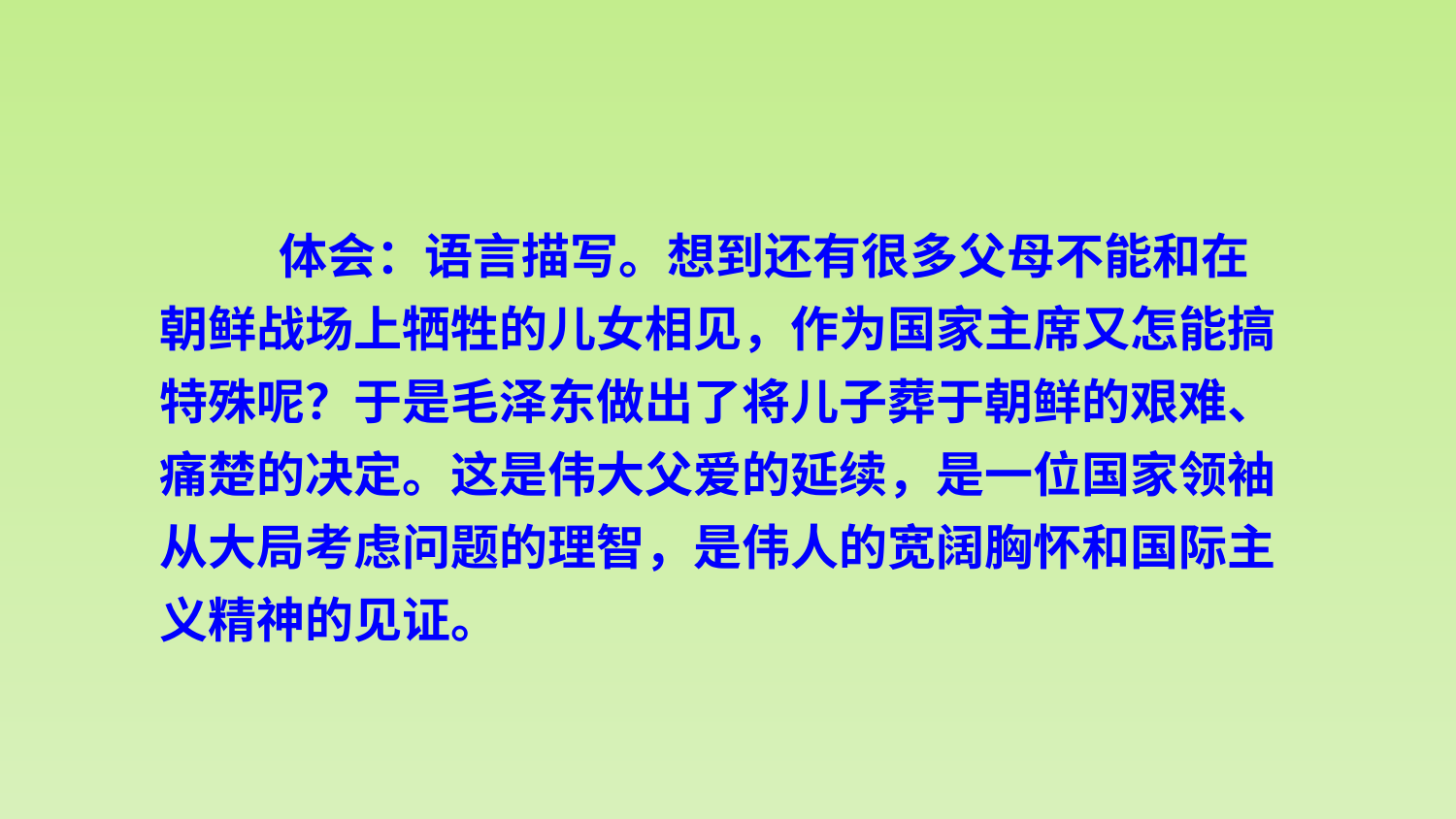

体会：语言描写。想到还有很多父母不能和在朝鲜战场上牺牲的儿女相见，作为国家主席又怎能搞特殊呢？于是毛泽东做出了将儿子葬于朝鲜的艰难、痛楚的决定。这是伟大父爱的延续，是一位国家领袖从大局考虑问题的理智，是伟人的宽阔胸怀和国际主义精神的见证。